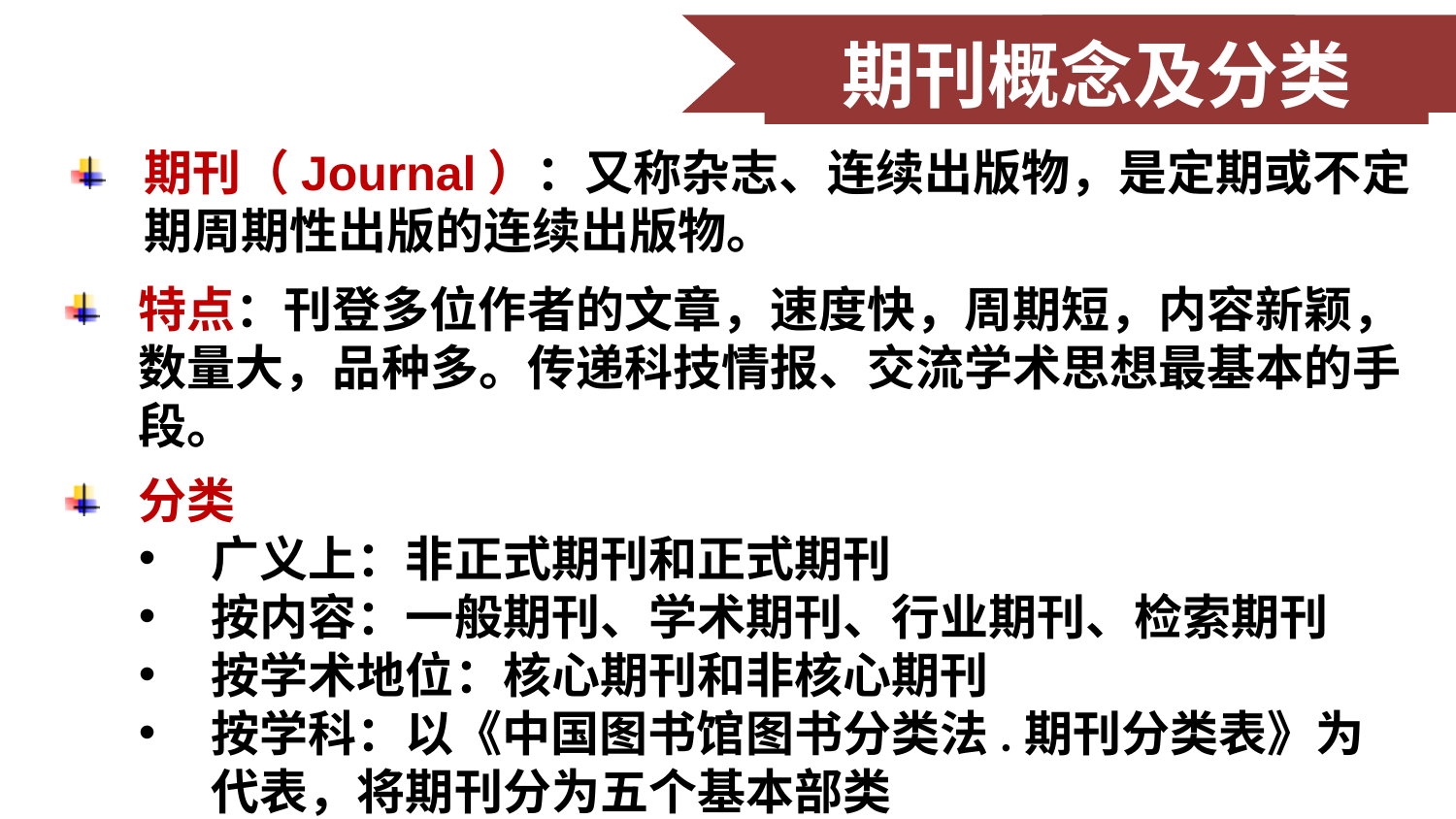

期刊概念及分类

期刊（Journal）：又称杂志、连续出版物，是定期或不定期周期性出版的连续出版物。
特点：刊登多位作者的文章，速度快，周期短，内容新颖，数量大，品种多。传递科技情报、交流学术思想最基本的手段。
分类
广义上：非正式期刊和正式期刊
按内容：一般期刊、学术期刊、行业期刊、检索期刊
按学术地位：核心期刊和非核心期刊
按学科：以《中国图书馆图书分类法.期刊分类表》为代表，将期刊分为五个基本部类